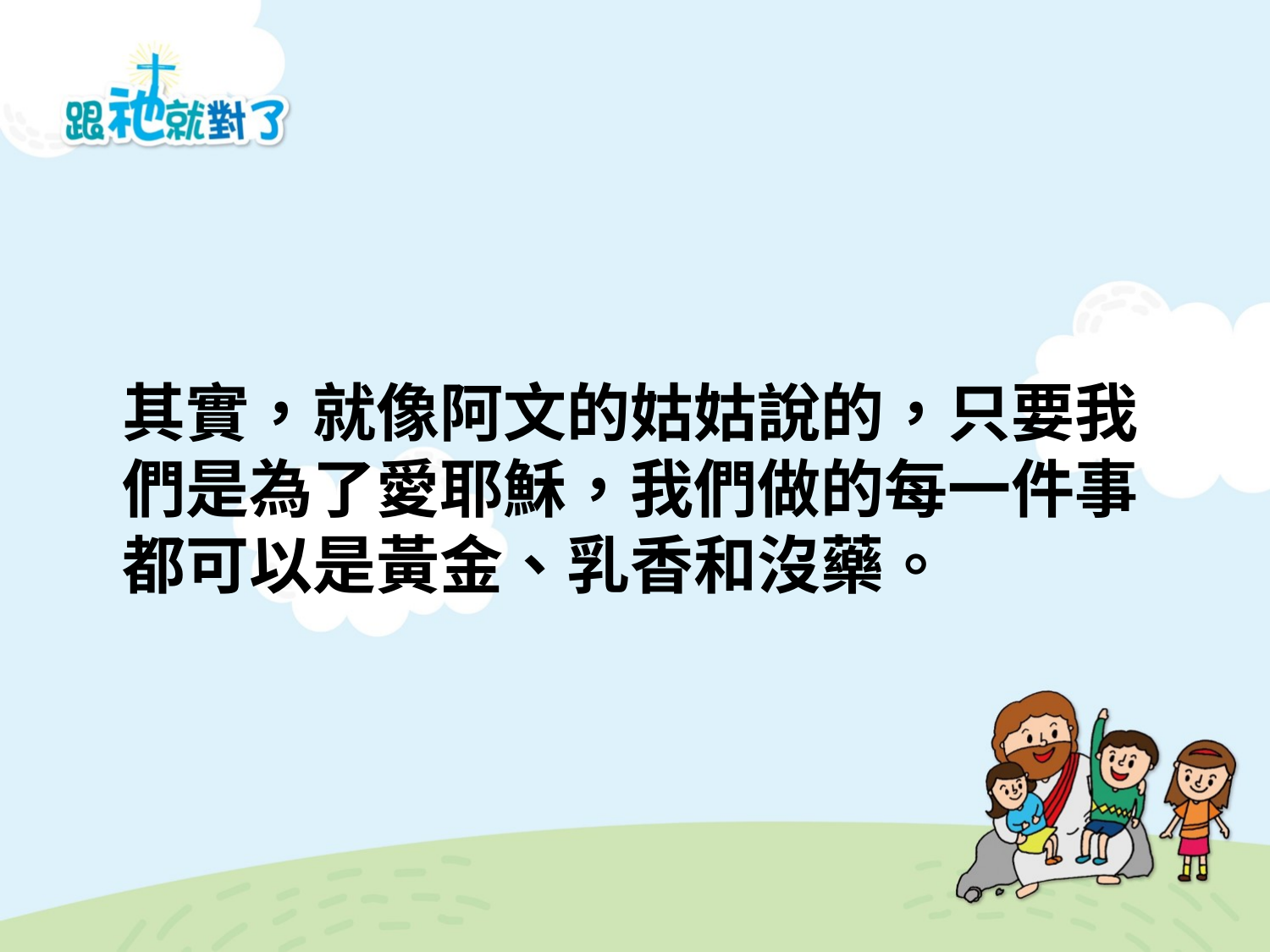

其實，就像阿文的姑姑說的，只要我們是為了愛耶穌，我們做的每一件事都可以是黃金、乳香和沒藥。